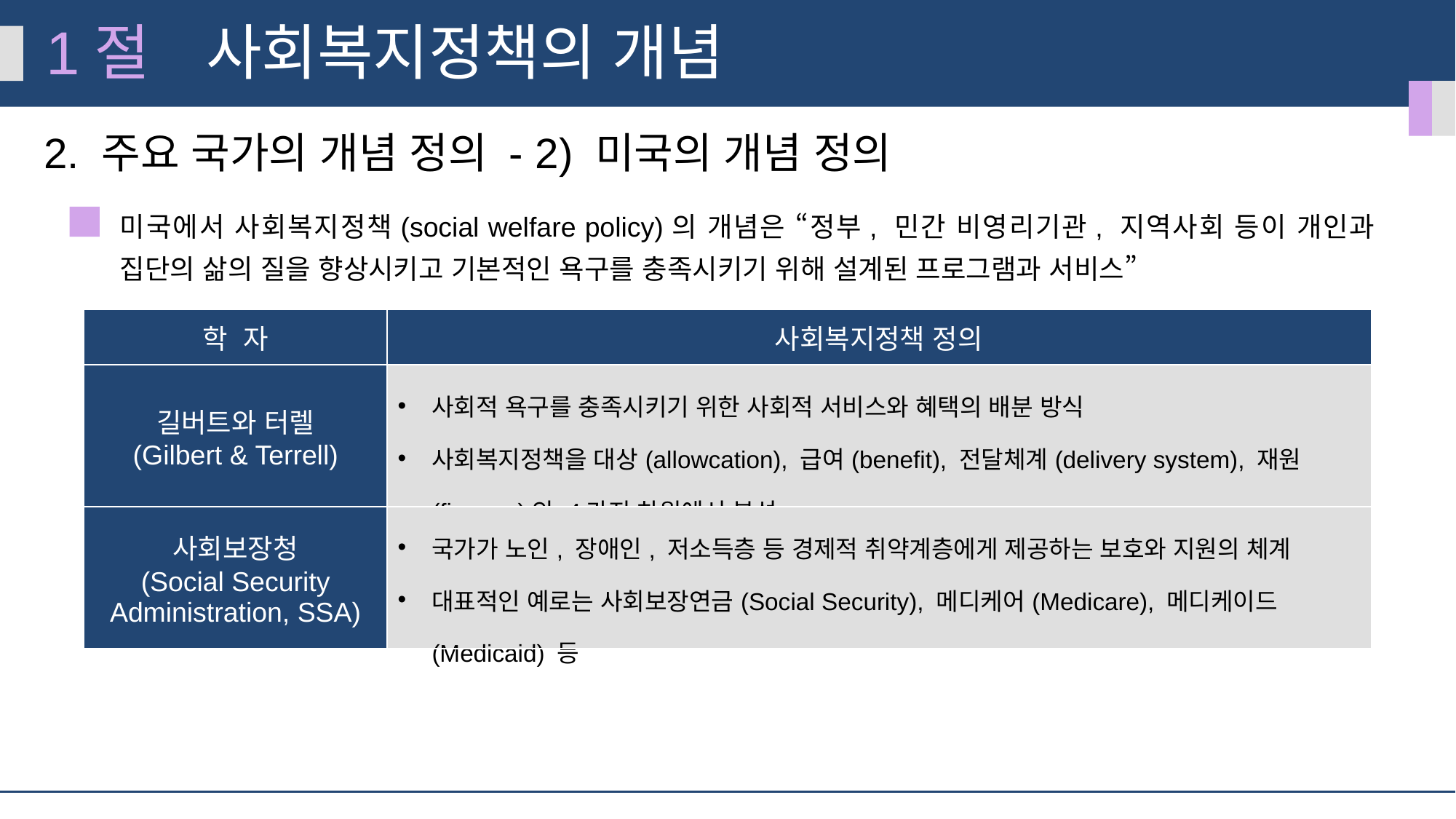

1절
사회복지정책의 개념
2. 주요 국가의 개념 정의 - 2) 미국의 개념 정의
미국에서 사회복지정책(social welfare policy)의 개념은 “정부, 민간 비영리기관, 지역사회 등이 개인과 집단의 삶의 질을 향상시키고 기본적인 욕구를 충족시키기 위해 설계된 프로그램과 서비스”

| 학 자 | 사회복지정책 정의 |
| --- | --- |
| 길버트와 터렐 (Gilbert & Terrell) | 사회적 욕구를 충족시키기 위한 사회적 서비스와 혜택의 배분 방식 사회복지정책을 대상(allowcation), 급여(benefit), 전달체계(delivery system), 재원(finance)의 4가지 차원에서 분석 |
| 사회보장청 (Social Security Administration, SSA) | 국가가 노인, 장애인, 저소득층 등 경제적 취약계층에게 제공하는 보호와 지원의 체계 대표적인 예로는 사회보장연금(Social Security), 메디케어(Medicare), 메디케이드(Medicaid) 등 |